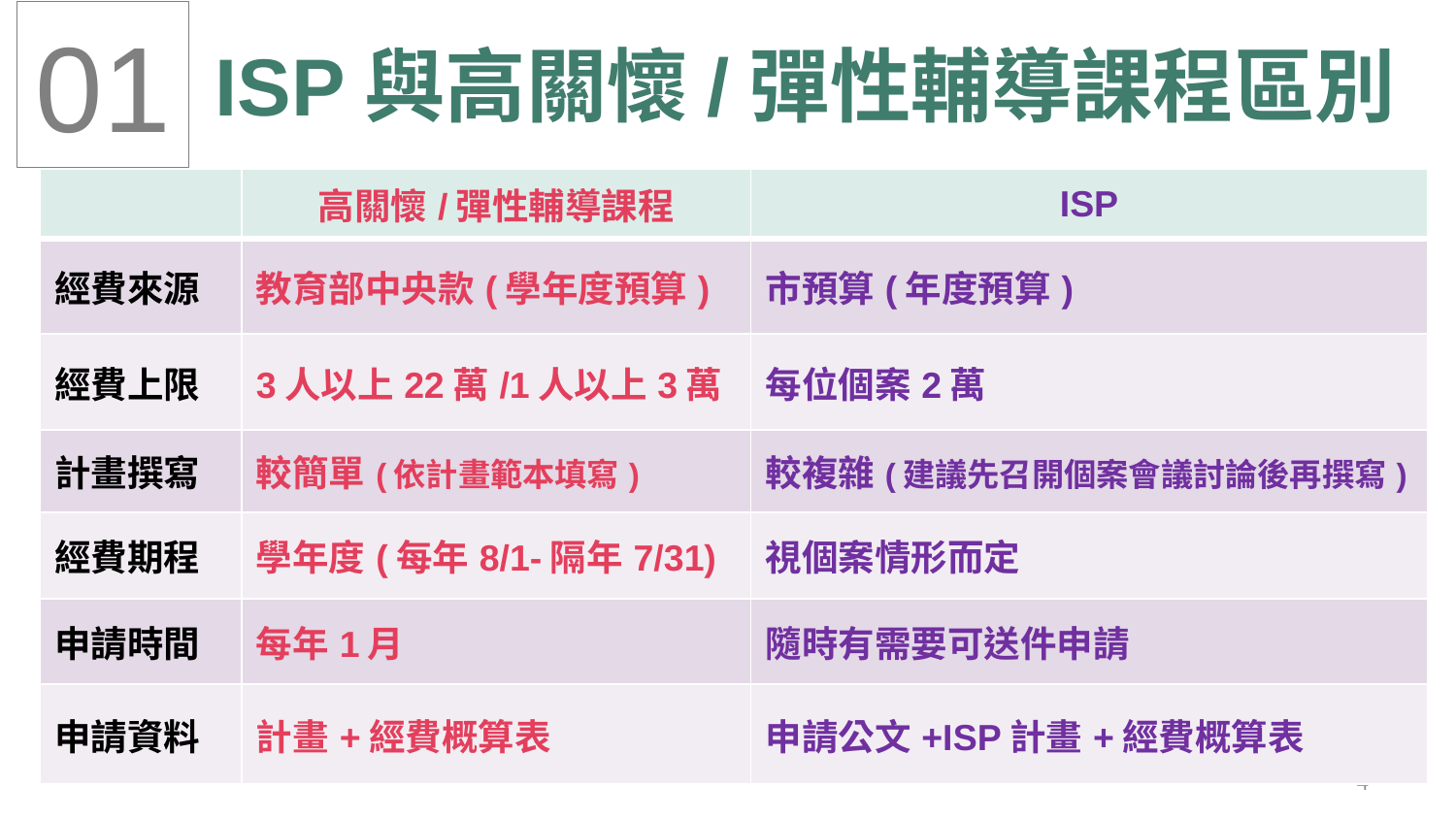

01
ISP與高關懷/彈性輔導課程區別
|  | 高關懷/彈性輔導課程 | ISP |
| --- | --- | --- |
| 經費來源 | 教育部中央款(學年度預算) | 市預算(年度預算) |
| 經費上限 | 3人以上22萬/1人以上3萬 | 每位個案2萬 |
| 計畫撰寫 | 較簡單(依計畫範本填寫) | 較複雜(建議先召開個案會議討論後再撰寫) |
| 經費期程 | 學年度(每年8/1-隔年7/31) | 視個案情形而定 |
| 申請時間 | 每年1月 | 隨時有需要可送件申請 |
| 申請資料 | 計畫+經費概算表 | 申請公文+ISP計畫+經費概算表 |

4